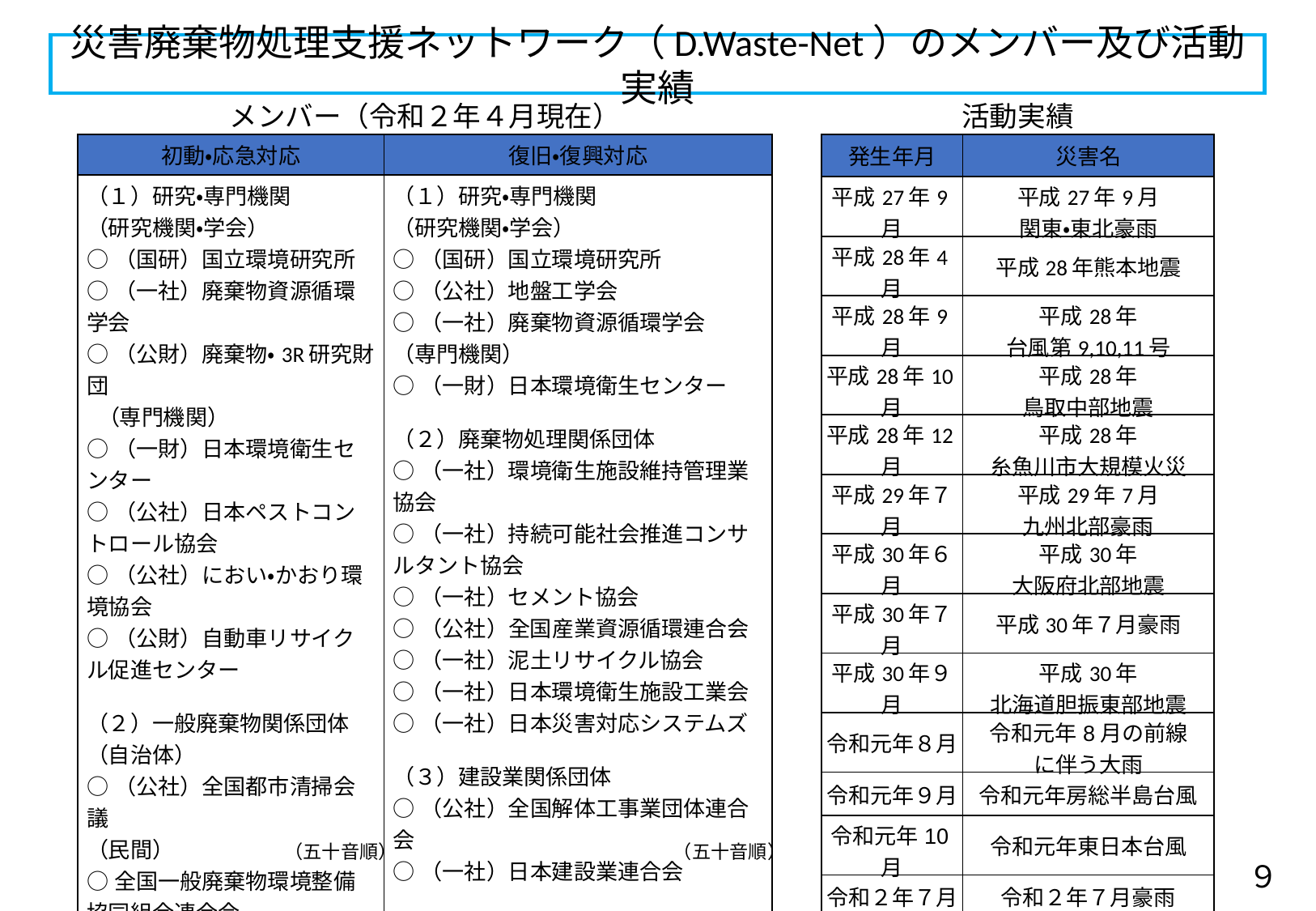

災害廃棄物処理支援ネットワーク（D.Waste-Net）のメンバー及び活動実績
メンバー（令和２年４月現在）
活動実績
| 発生年月 | 災害名 |
| --- | --- |
| 平成27年9月 | 平成27年9月 関東・東北豪雨 |
| 平成28年4月 | 平成28年熊本地震 |
| 平成28年9月 | 平成28年 台風第9,10,11号 |
| 平成28年10月 | 平成28年 鳥取中部地震 |
| 平成28年12月 | 平成28年 糸魚川市大規模火災 |
| 平成29年７月 | 平成29年7月 九州北部豪雨 |
| 平成30年６月 | 平成30年 大阪府北部地震 |
| 平成30年７月 | 平成30年７月豪雨 |
| 平成30年９月 | 平成30年 北海道胆振東部地震 |
| 令和元年８月 | 令和元年8月の前線 に伴う大雨 |
| 令和元年９月 | 令和元年房総半島台風 |
| 令和元年10月 | 令和元年東日本台風 |
| 令和２年７月 | 令和２年７月豪雨 |
| 初動・応急対応 | 復旧・復興対応 |
| --- | --- |
| （１）研究・専門機関 （研究機関・学会） ○（国研）国立環境研究所 ○（一社）廃棄物資源循環学会 ○（公財）廃棄物・3R研究財団 （専門機関） ○（一財）日本環境衛生センター ○（公社）日本ペストコントロール協会 ○（公社）におい・かおり環境協会 ○（公財）自動車リサイクル促進センター （２）一般廃棄物関係団体 （自治体） ○（公社）全国都市清掃会議 （民間） ○全国一般廃棄物環境整備協同組合連合会 ○全国環境整備事業協同組合連合会 ○（一社）全国清掃事業連合会 ○（一社）日本環境保全協会 | （１）研究・専門機関 （研究機関・学会） ○（国研）国立環境研究所 ○（公社）地盤工学会 ○（一社）廃棄物資源循環学会 （専門機関） ○（一財）日本環境衛生センター （２）廃棄物処理関係団体 ○（一社）環境衛生施設維持管理業協会 ○（一社）持続可能社会推進コンサルタント協会 ○（一社）セメント協会 ○（公社）全国産業資源循環連合会 ○（一社）泥土リサイクル協会 ○（一社）日本環境衛生施設工業会 ○（一社）日本災害対応システムズ （３）建設業関係団体 ○（公社）全国解体工事業団体連合会 ○（一社）日本建設業連合会 （４）輸送等関係団体 ○日本貨物鉄道株式会社 ○日本内航海運組合総連合会 ○リサイクルポート推進協議会 |
（五十音順）
（五十音順）
９